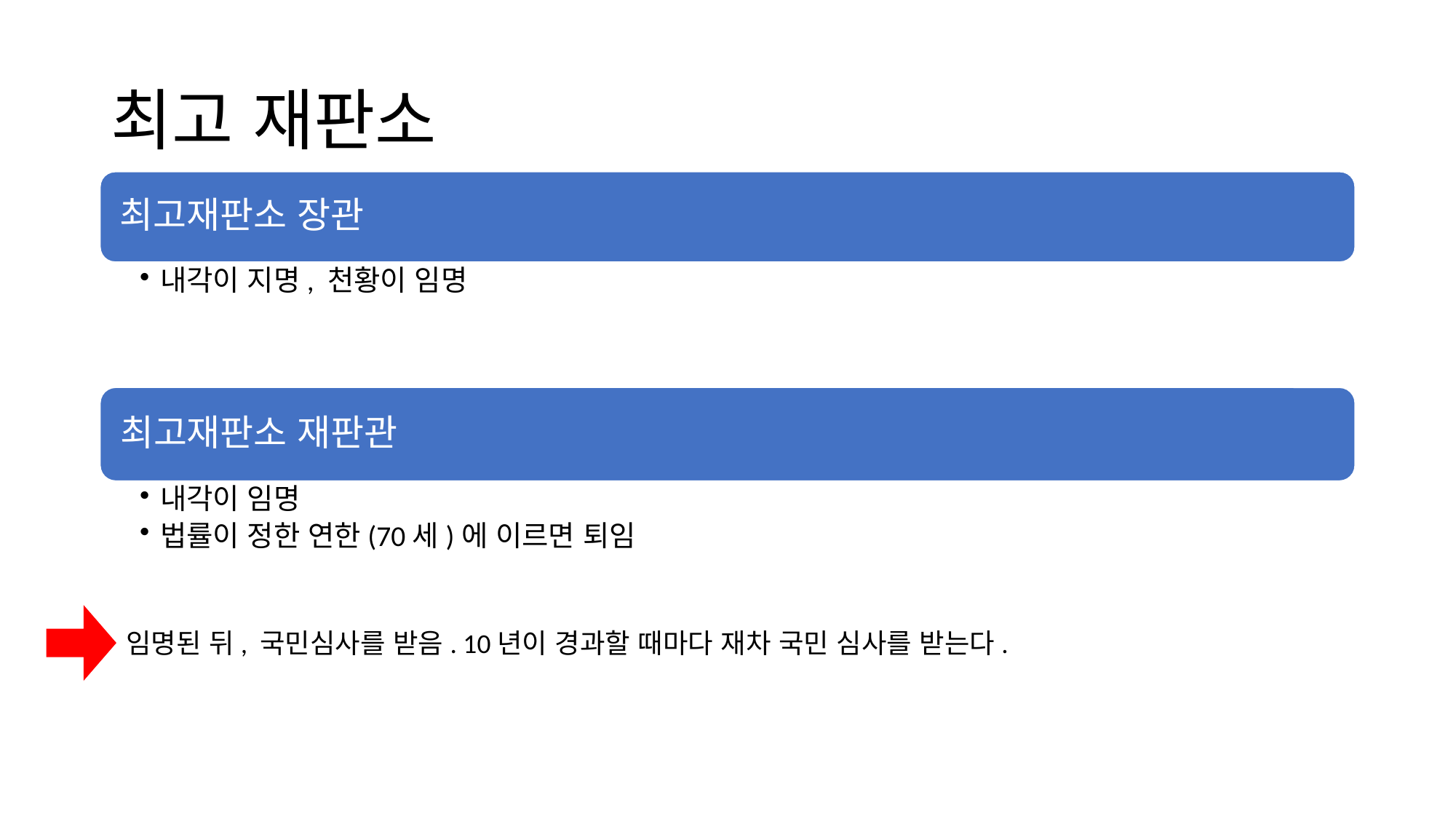

# 최고 재판소
최고재판소 장관
내각이 지명, 천황이 임명
최고재판소 재판관
내각이 임명
법률이 정한 연한(70세)에 이르면 퇴임

임명된 뒤, 국민심사를 받음. 10년이 경과할 때마다 재차 국민 심사를 받는다.